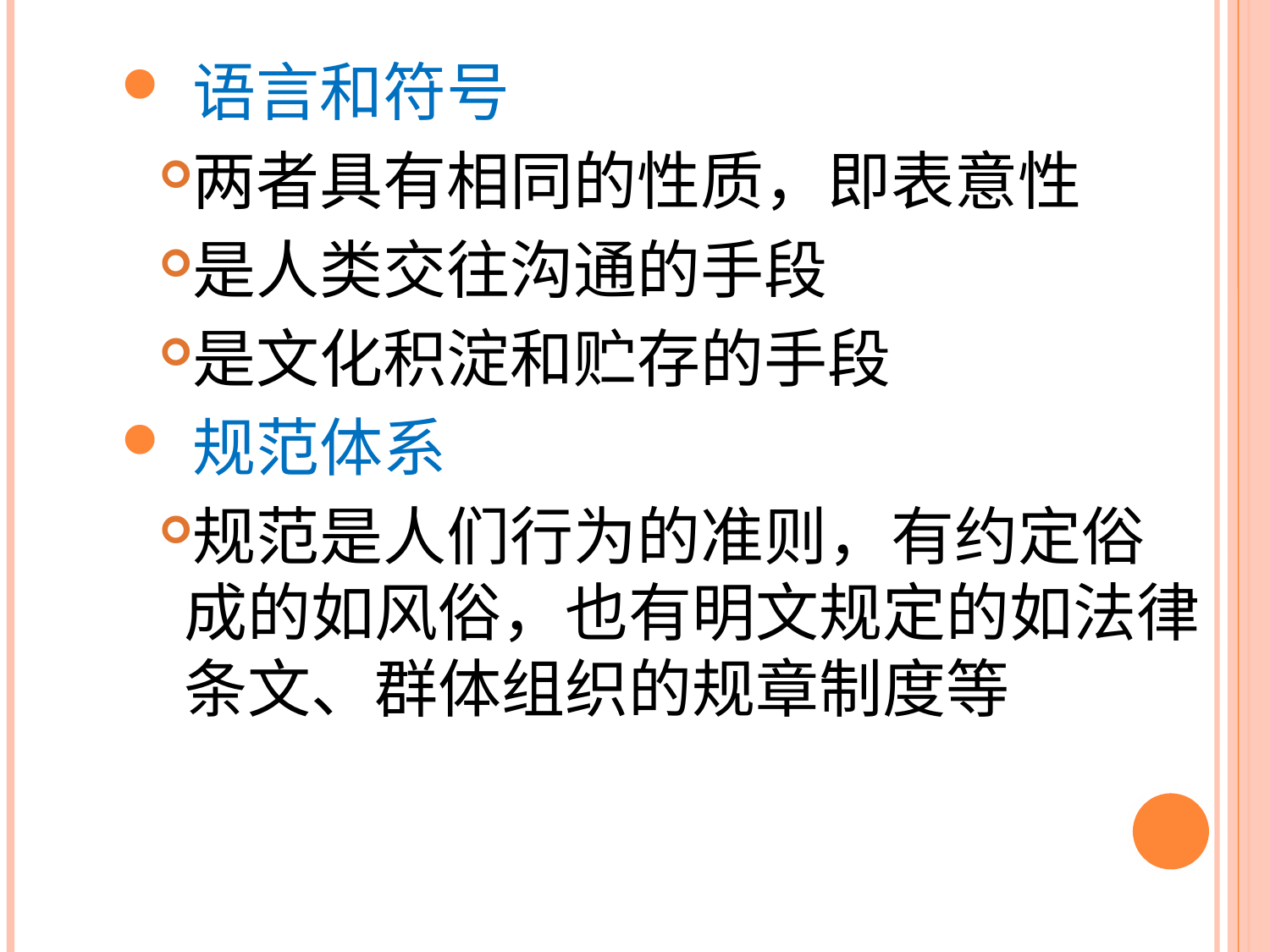

语言和符号
两者具有相同的性质，即表意性
是人类交往沟通的手段
是文化积淀和贮存的手段
规范体系
规范是人们行为的准则，有约定俗成的如风俗，也有明文规定的如法律条文、群体组织的规章制度等